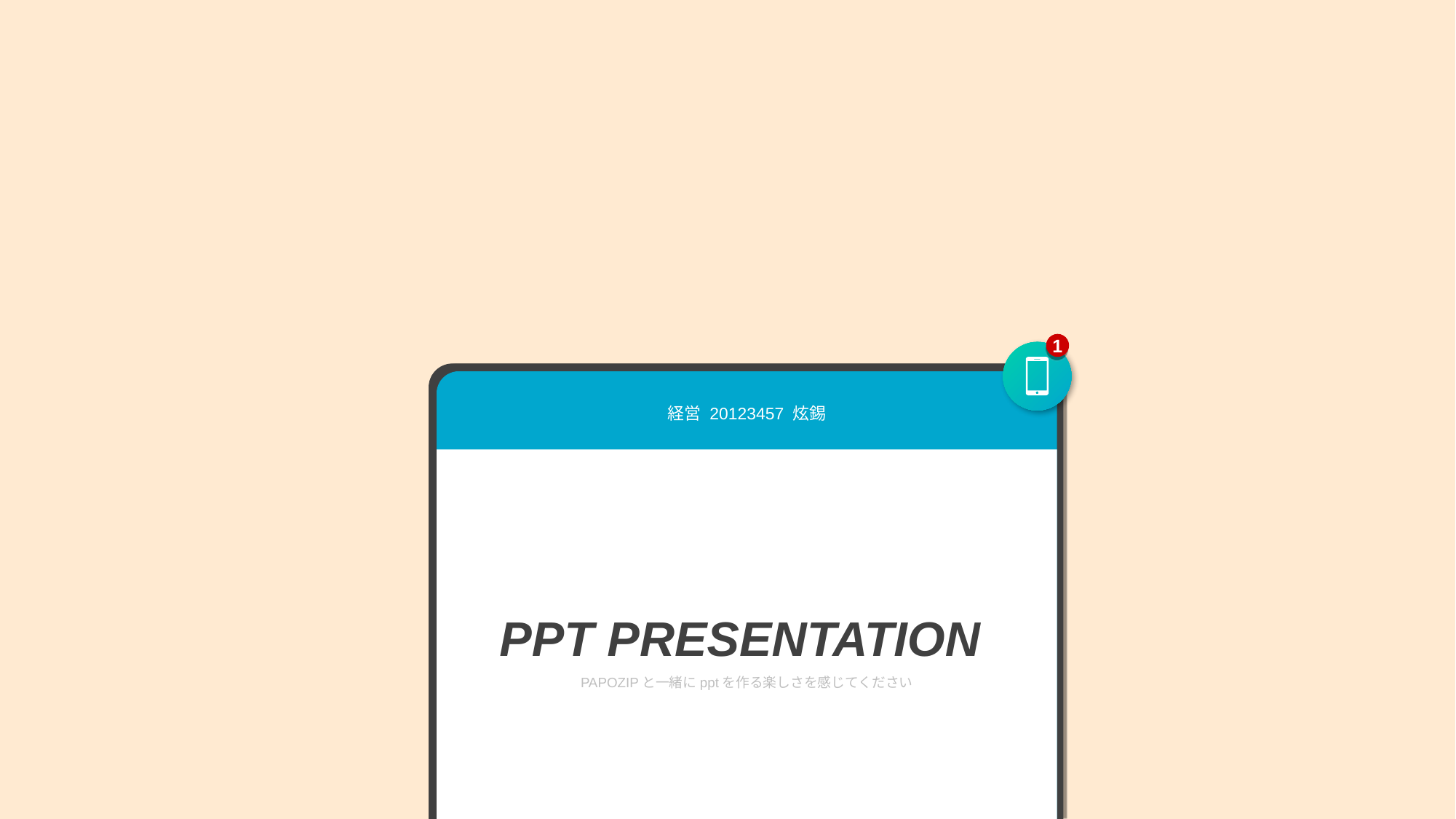

1

経営 20123457 炫錫
PPT PRESENTATION
PAPOZIPと一緒にpptを作る楽しさを感じてください